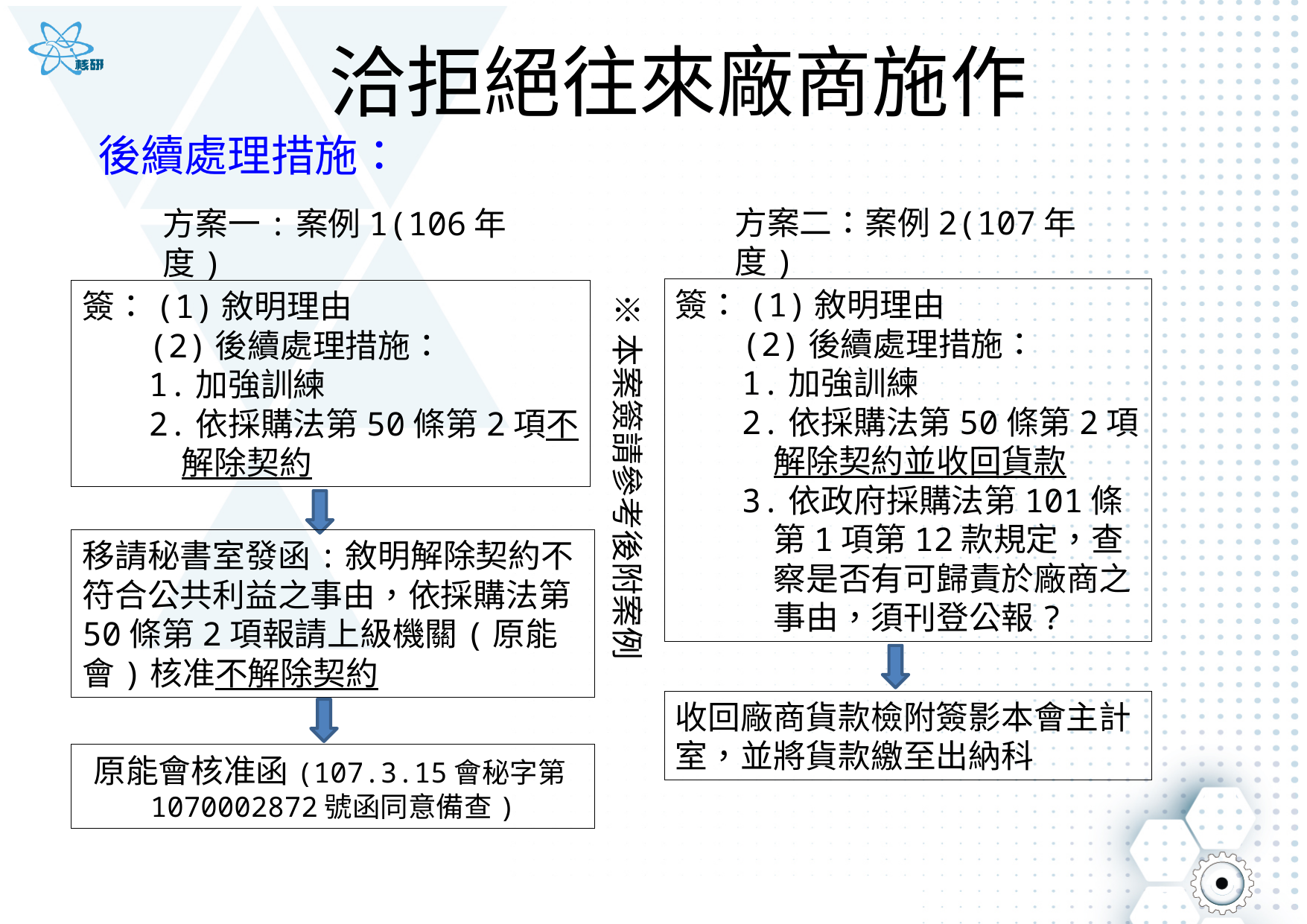

# 洽拒絕往來廠商施作
後續處理措施：
方案二：案例2(107年度)
簽：(1)敘明理由
(2)後續處理措施：
1.加強訓練
2.依採購法第50條第2項解除契約並收回貨款
3.依政府採購法第101條第1項第12款規定，查察是否有可歸責於廠商之事由，須刊登公報?
收回廠商貨款檢附簽影本會主計室，並將貨款繳至出納科

方案一:案例1(106年度)
簽：(1)敘明理由
(2)後續處理措施：
1.加強訓練
2.依採購法第50條第2項不解除契約

移請秘書室發函:敘明解除契約不符合公共利益之事由，依採購法第50條第2項報請上級機關(原能會)核准不解除契約

原能會核准函(107.3.15會秘字第1070002872號函同意備查)
※本案簽請參考後附案例